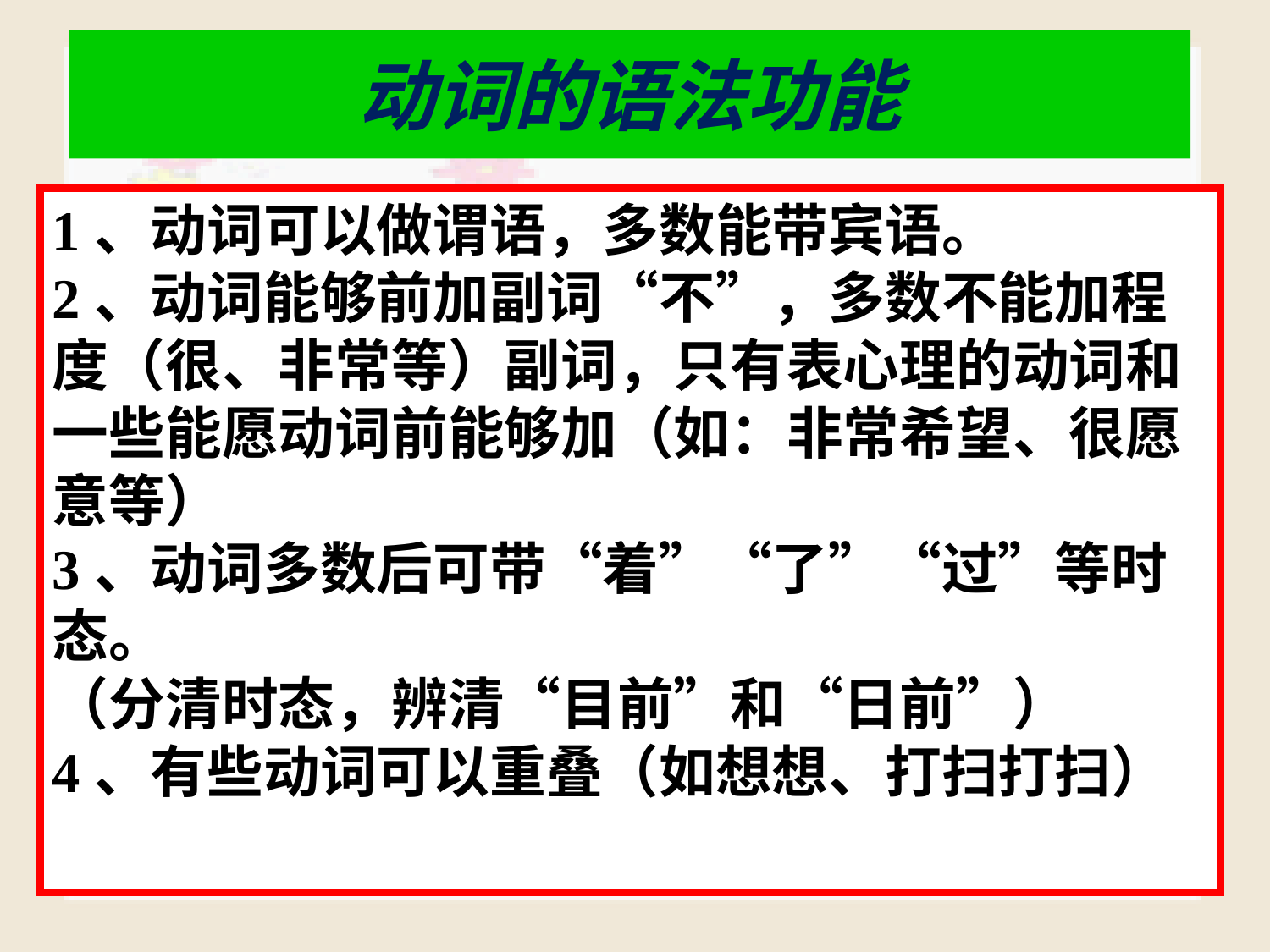

# 动词的语法功能
1、动词可以做谓语，多数能带宾语。
2、动词能够前加副词“不”，多数不能加程度（很、非常等）副词，只有表心理的动词和一些能愿动词前能够加（如：非常希望、很愿意等）
3、动词多数后可带“着”“了”“过”等时态。
（分清时态，辨清“目前”和“日前”）
4、有些动词可以重叠（如想想、打扫打扫）